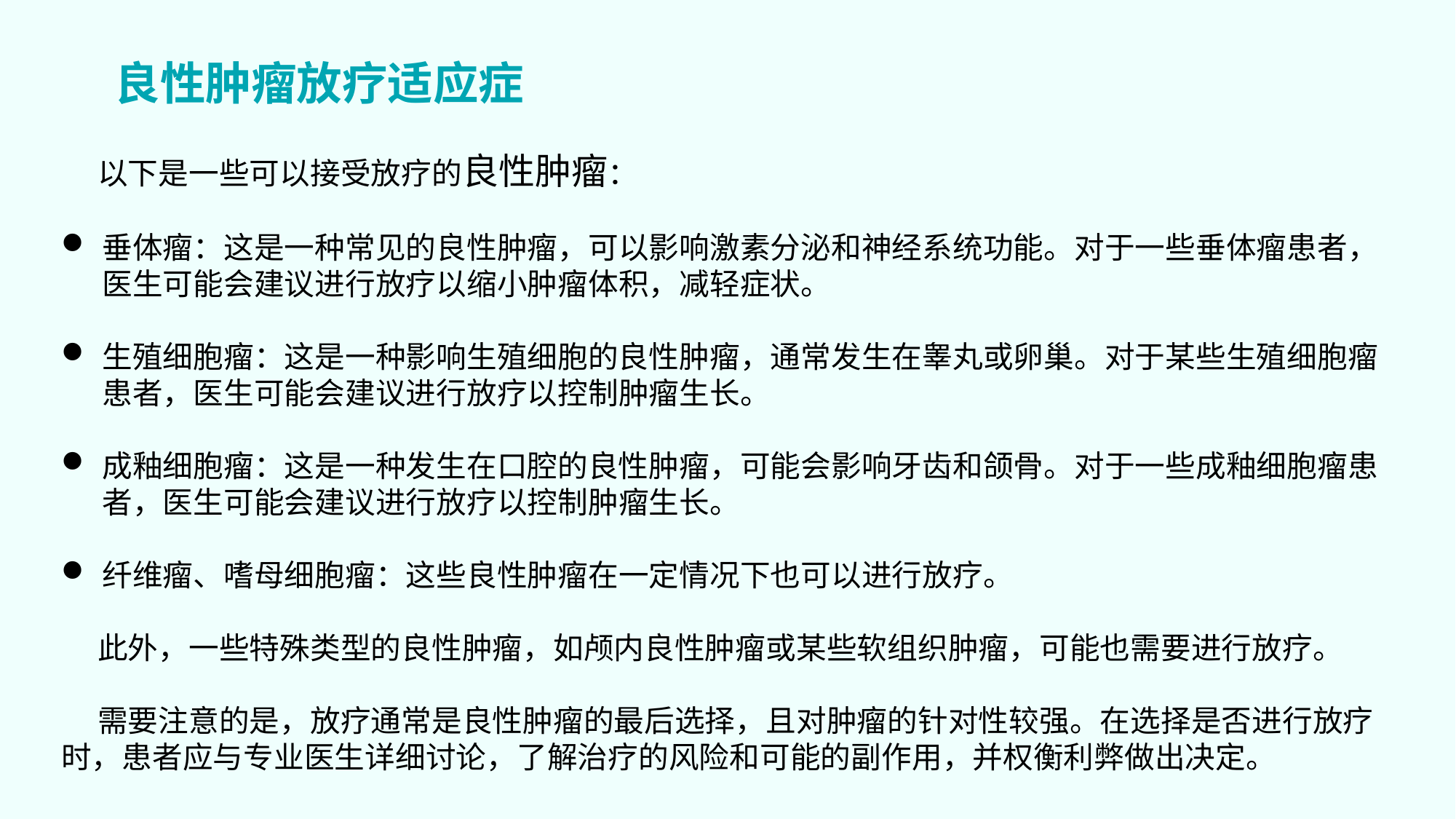

良性肿瘤放疗适应症
以下是一些可以接受放疗的良性肿瘤：

垂体瘤：这是一种常见的良性肿瘤，可以影响激素分泌和神经系统功能。对于一些垂体瘤患者，医生可能会建议进行放疗以缩小肿瘤体积，减轻症状。

生殖细胞瘤：这是一种影响生殖细胞的良性肿瘤，通常发生在睾丸或卵巢。对于某些生殖细胞瘤患者，医生可能会建议进行放疗以控制肿瘤生长。

成釉细胞瘤：这是一种发生在口腔的良性肿瘤，可能会影响牙齿和颌骨。对于一些成釉细胞瘤患者，医生可能会建议进行放疗以控制肿瘤生长。

纤维瘤、嗜母细胞瘤：这些良性肿瘤在一定情况下也可以进行放疗。

此外，一些特殊类型的良性肿瘤，如颅内良性肿瘤或某些软组织肿瘤，可能也需要进行放疗。

需要注意的是，放疗通常是良性肿瘤的最后选择，且对肿瘤的针对性较强。在选择是否进行放疗时，患者应与专业医生详细讨论，了解治疗的风险和可能的副作用，并权衡利弊做出决定。